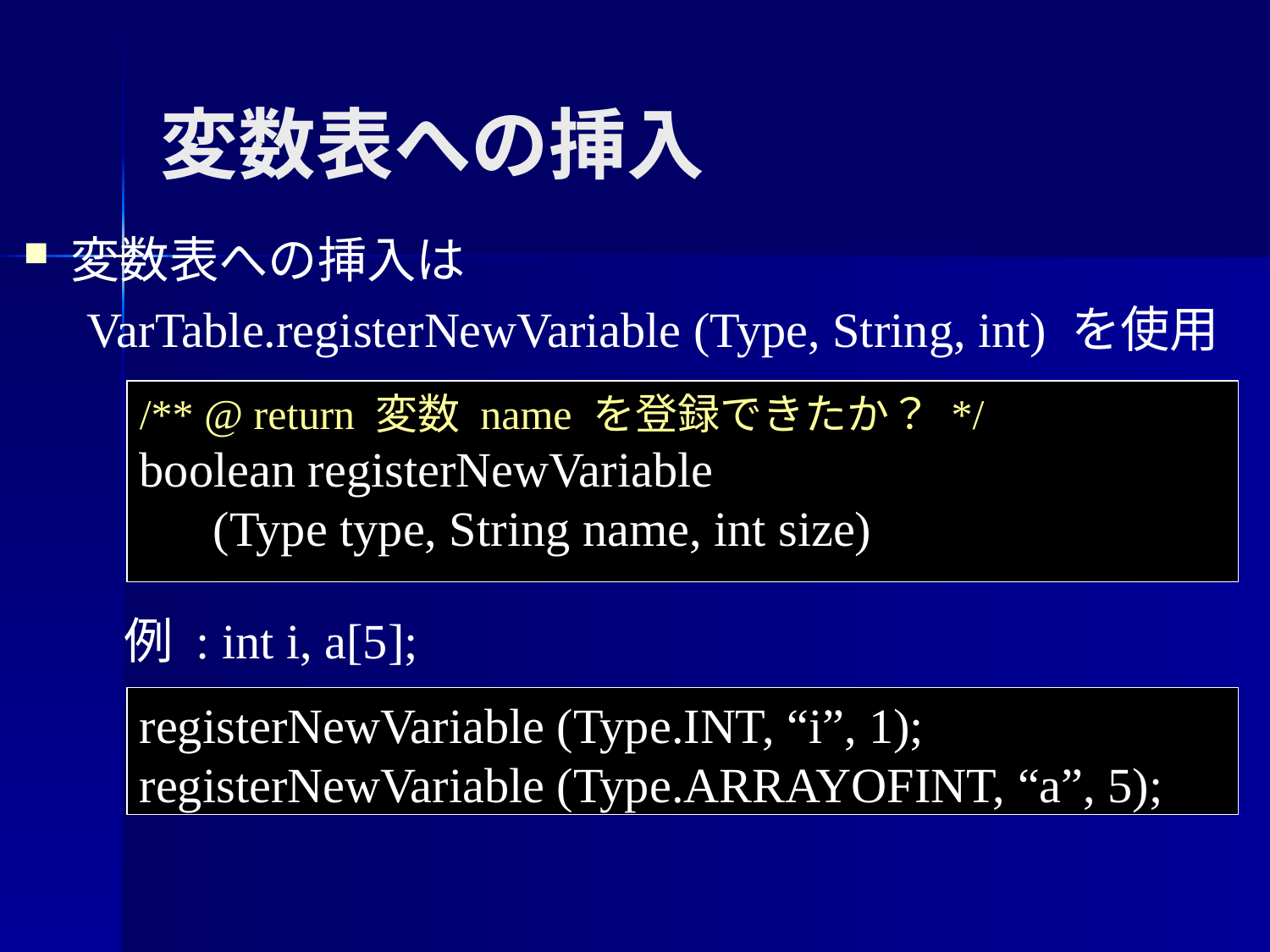

変数表への挿入
変数表への挿入は
VarTable.registerNewVariable (Type, String, int) を使用
/** @ return 変数 name を登録できたか？ */
boolean registerNewVariable
      (Type type, String name, int size)
例 : int i, a[5];
registerNewVariable (Type.INT, “i”, 1);
registerNewVariable (Type.ARRAYOFINT, “a”, 5);